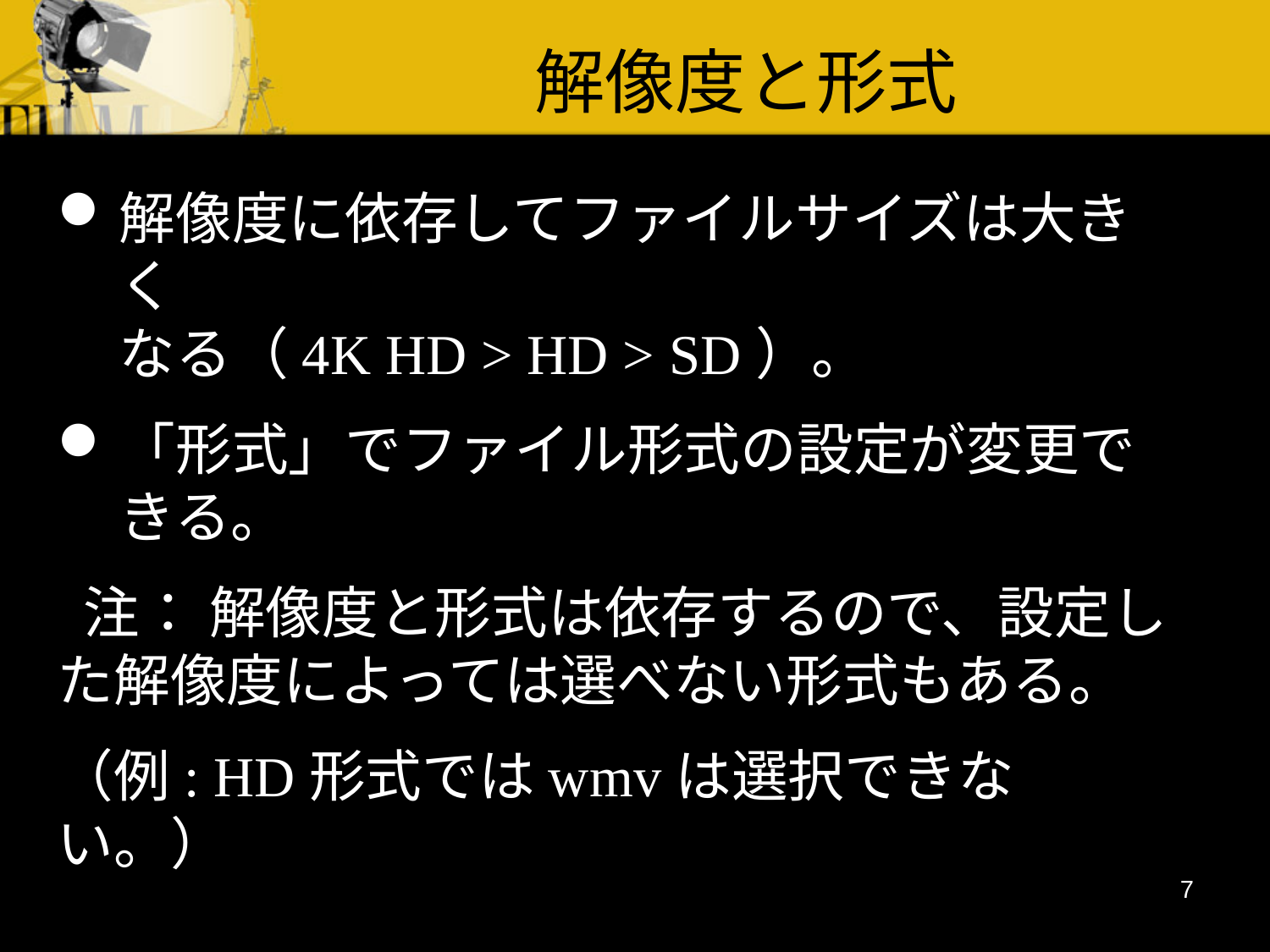

解像度と形式
解像度に依存してファイルサイズは大きく
なる（4K HD > HD > SD）。
「形式」でファイル形式の設定が変更できる。
 注： 解像度と形式は依存するので、設定した解像度によっては選べない形式もある。
（例: HD形式ではwmvは選択できない。）

7